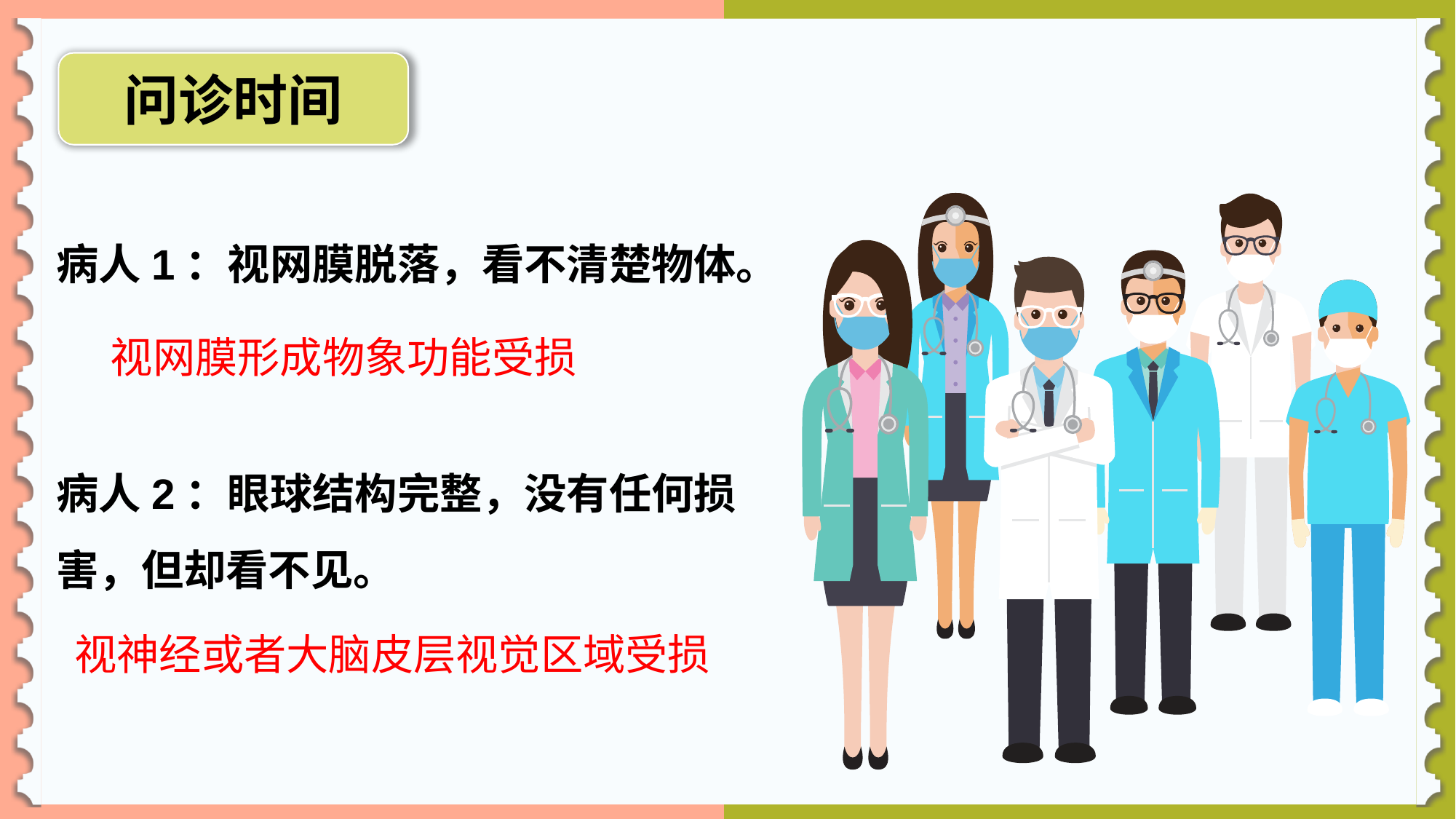

问诊时间

病人1：视网膜脱落，看不清楚物体。

病人2：眼球结构完整，没有任何损害，但却看不见。
视网膜形成物象功能受损
视神经或者大脑皮层视觉区域受损